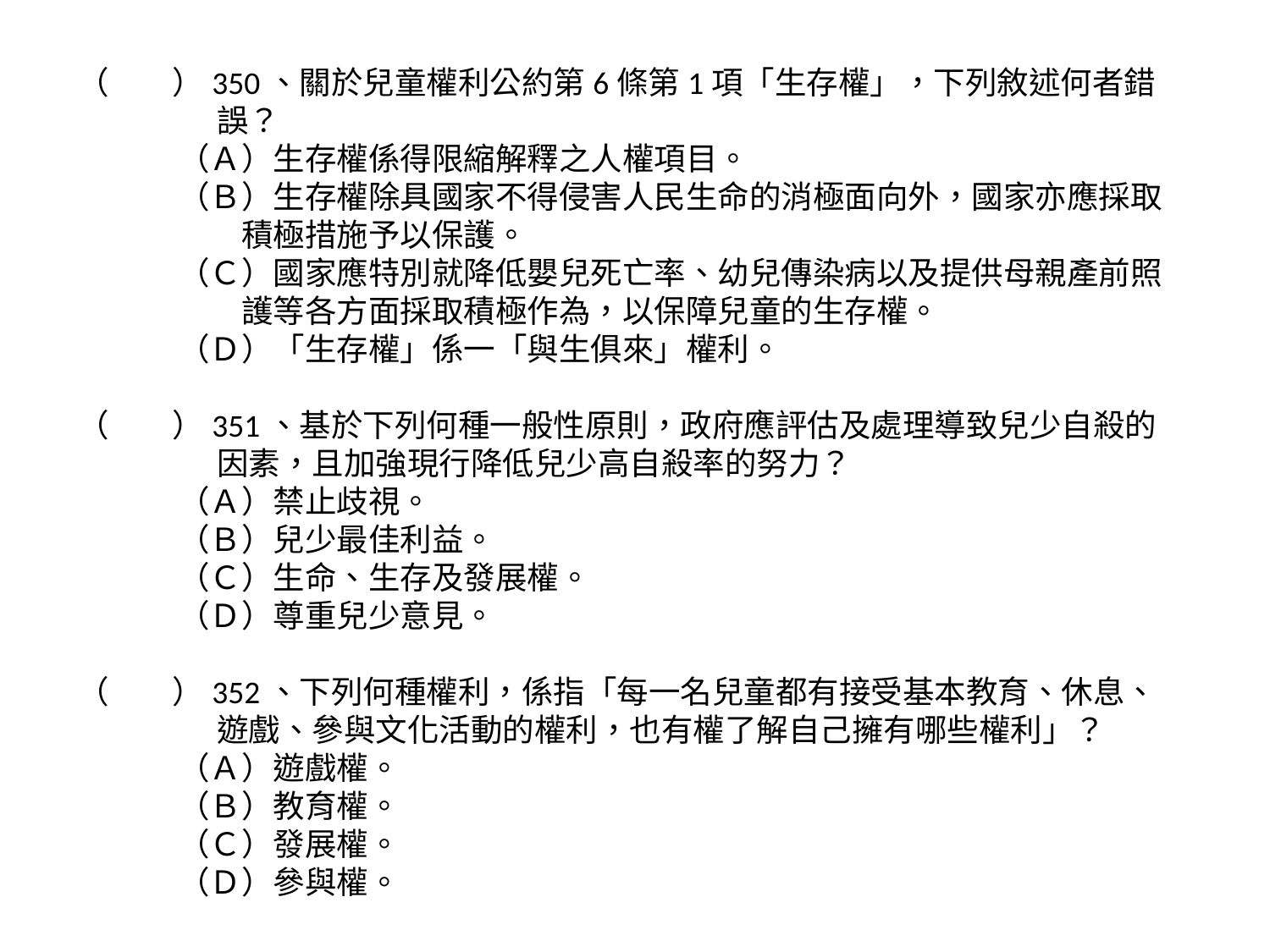

（　　）350、關於兒童權利公約第6條第1項「生存權」，下列敘述何者錯誤？
（Ａ）生存權係得限縮解釋之人權項目。
（Ｂ）生存權除具國家不得侵害人民生命的消極面向外，國家亦應採取積極措施予以保護。
（Ｃ）國家應特別就降低嬰兒死亡率、幼兒傳染病以及提供母親產前照護等各方面採取積極作為，以保障兒童的生存權。
（Ｄ）「生存權」係一「與生俱來」權利。

（　　）351、基於下列何種一般性原則，政府應評估及處理導致兒少自殺的因素，且加強現行降低兒少高自殺率的努力？
（Ａ）禁止歧視。
（Ｂ）兒少最佳利益。
（Ｃ）生命、生存及發展權。
（Ｄ）尊重兒少意見。

（　　）352、下列何種權利，係指「每一名兒童都有接受基本教育、休息、遊戲、參與文化活動的權利，也有權了解自己擁有哪些權利」？
（Ａ）遊戲權。
（Ｂ）教育權。
（Ｃ）發展權。
（Ｄ）參與權。